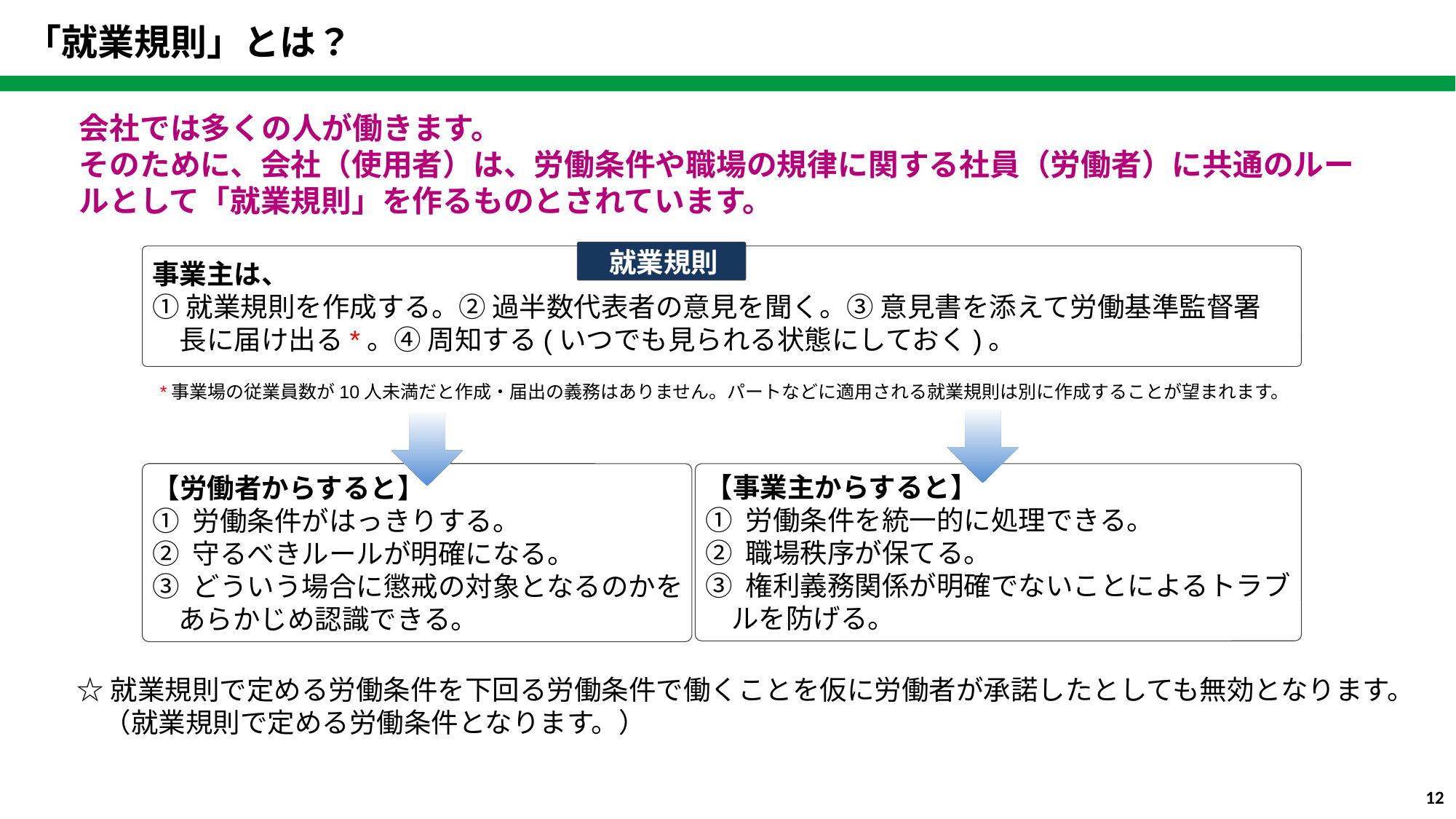

「就業規則」とは？

会社では多くの人が働きます。
そのために、会社（使用者）は、労働条件や職場の規律に関する社員（労働者）に共通のルールとして「就業規則」を作るものとされています。
就業規則
事業主は、
①就業規則を作成する。② 過半数代表者の意見を聞く。③ 意見書を添えて労働基準監督署
　長に届け出る*。④ 周知する(いつでも見られる状態にしておく)。
*事業場の従業員数が10人未満だと作成・届出の義務はありません。パートなどに適用される就業規則は別に作成することが望まれます。

【労働者からすると】
① 労働条件がはっきりする。
② 守るべきルールが明確になる。
③ どういう場合に懲戒の対象となるのかをあらかじめ認識できる。
【事業主からすると】
① 労働条件を統一的に処理できる。
② 職場秩序が保てる。
③ 権利義務関係が明確でないことによるトラブルを防げる。
☆就業規則で定める労働条件を下回る労働条件で働くことを仮に労働者が承諾したとしても無効となります。
　（就業規則で定める労働条件となります。）
12